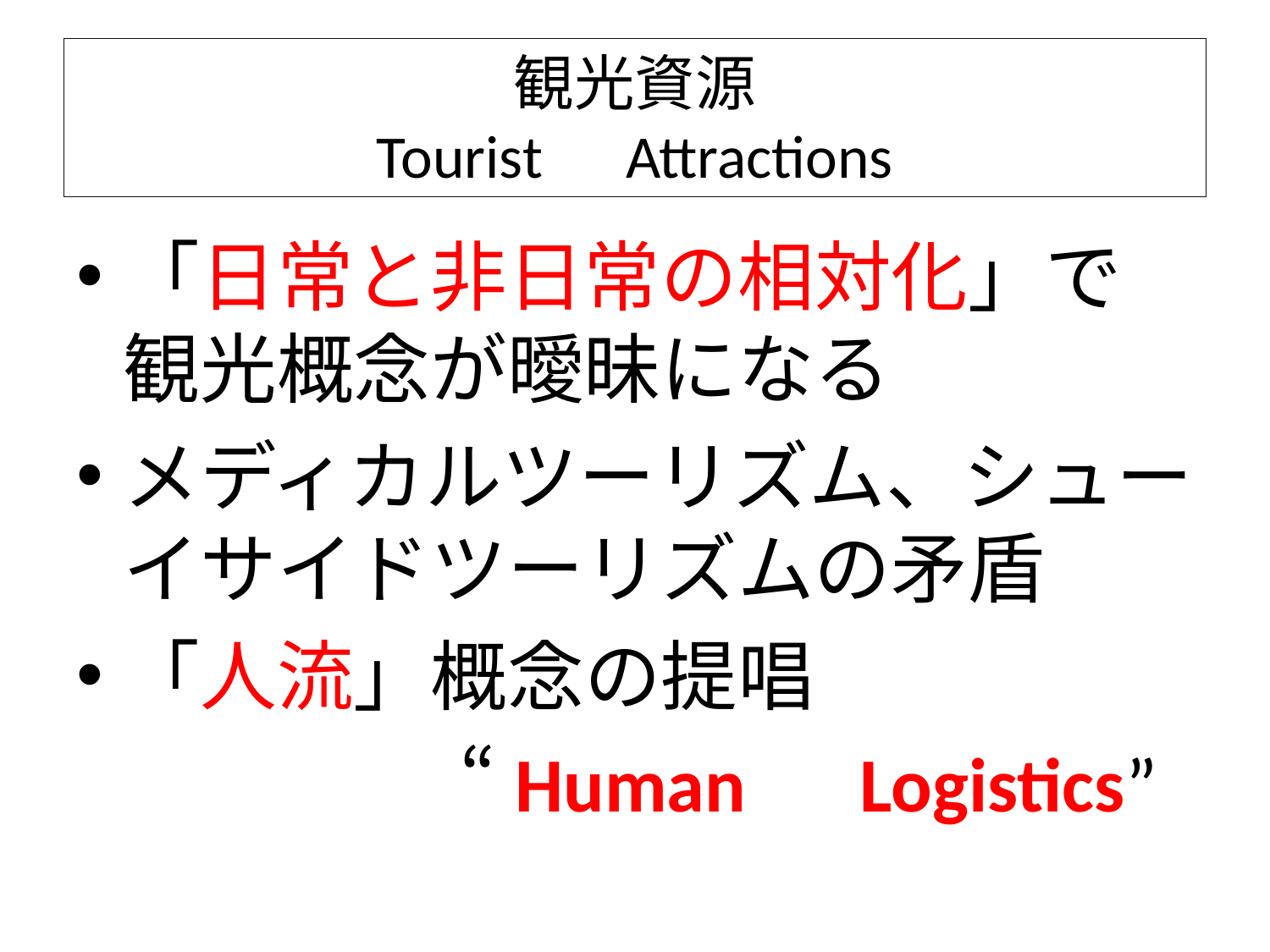

# 観光資源 Tourist　Attractions
「日常と非日常の相対化」で観光概念が曖昧になる
メディカルツーリズム、シューイサイドツーリズムの矛盾
「人流」概念の提唱
　　　　　“Human　Logistics”